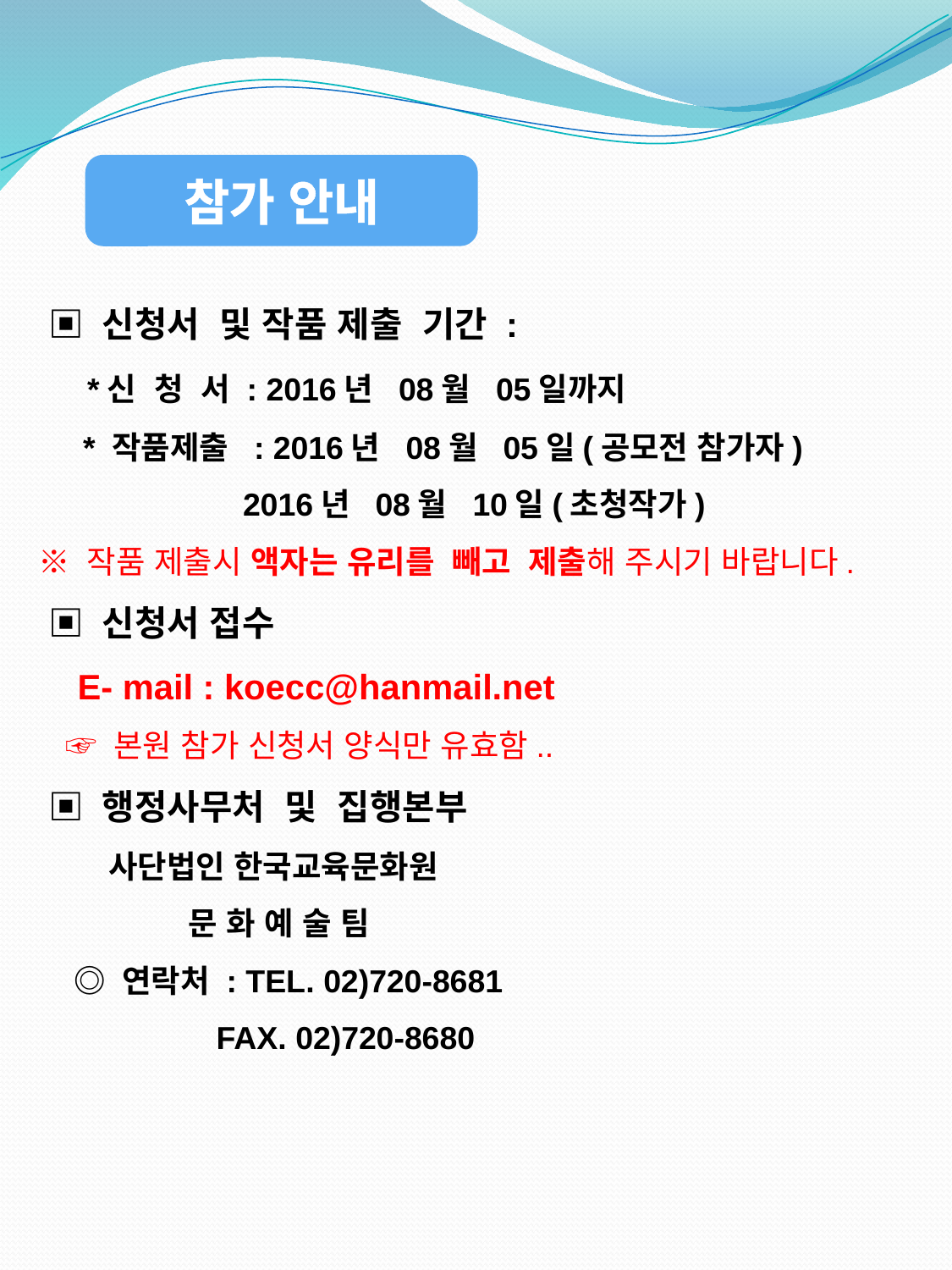

참가 안내
 ▣ 신청서  및 작품 제출  기간 :
     *신  청  서 : 2016년  08월  05일까지
     * 작품제출  : 2016년  08월  05일(공모전 참가자)
                       2016년  08월  10일(초청작가)
※ 작품 제출시 액자는 유리를  빼고  제출해 주시기 바랍니다.
 ▣ 신청서 접수
    E- mail : koecc@hanmail.net
   ☞ 본원 참가 신청서 양식만 유효함..
 ▣ 행정사무처  및  집행본부
       사단법인 한국교육문화원
                문 화 예 술 팀
    ◎ 연락처 : TEL. 02)720-8681
                    FAX. 02)720-8680